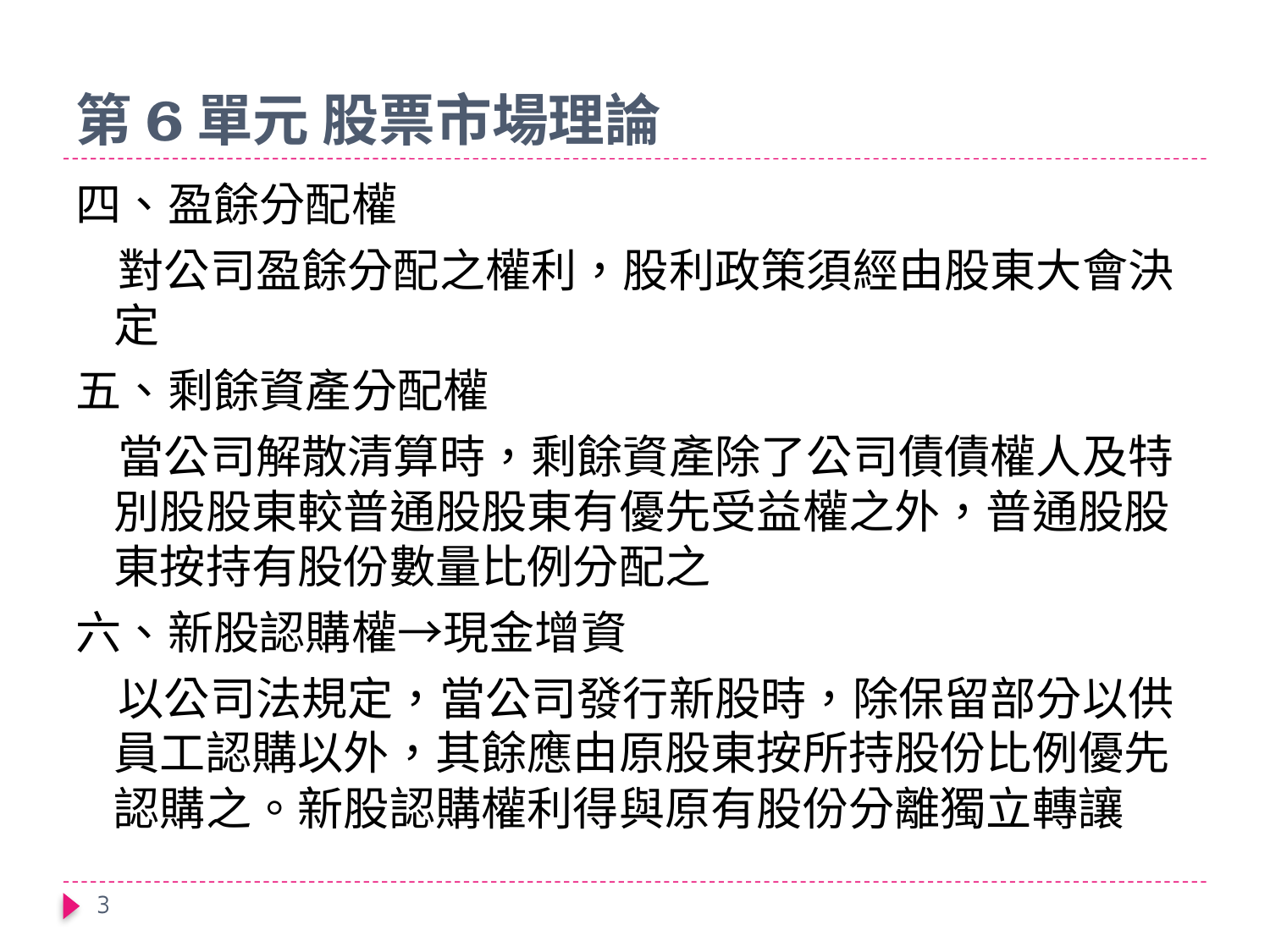

# 第6單元 股票市場理論
四、盈餘分配權
   對公司盈餘分配之權利，股利政策須經由股東大會決定
五、剩餘資產分配權
   當公司解散清算時，剩餘資產除了公司債債權人及特別股股東較普通股股東有優先受益權之外，普通股股東按持有股份數量比例分配之
六、新股認購權→現金增資
   以公司法規定，當公司發行新股時，除保留部分以供員工認購以外，其餘應由原股東按所持股份比例優先認購之。新股認購權利得與原有股份分離獨立轉讓
3